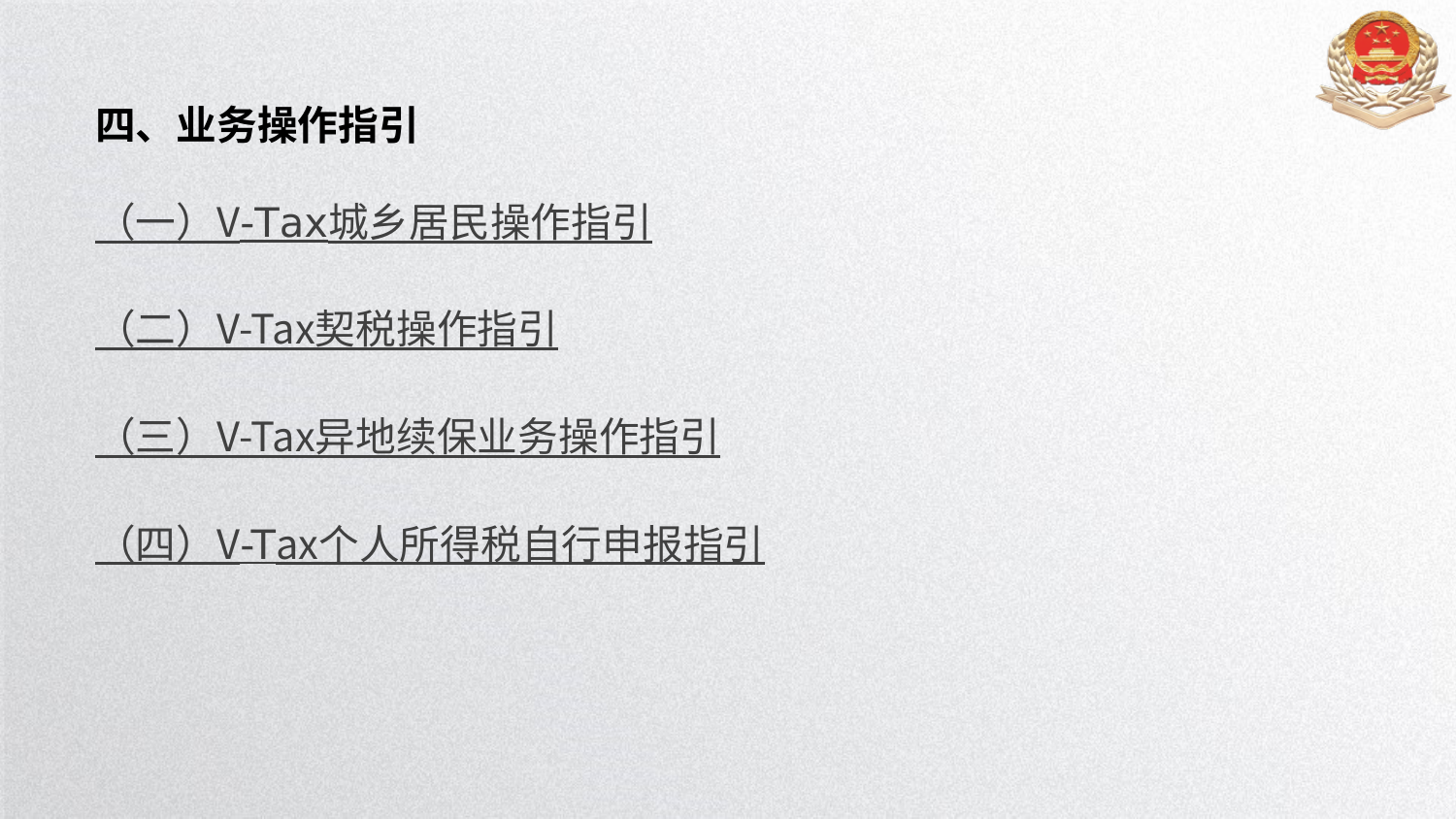

四、业务操作指引

（一）V-Tax城乡居民操作指引

（二）V-Tax契税操作指引

（三）V-Tax异地续保业务操作指引

（四）V-Tax个人所得税自行申报指引